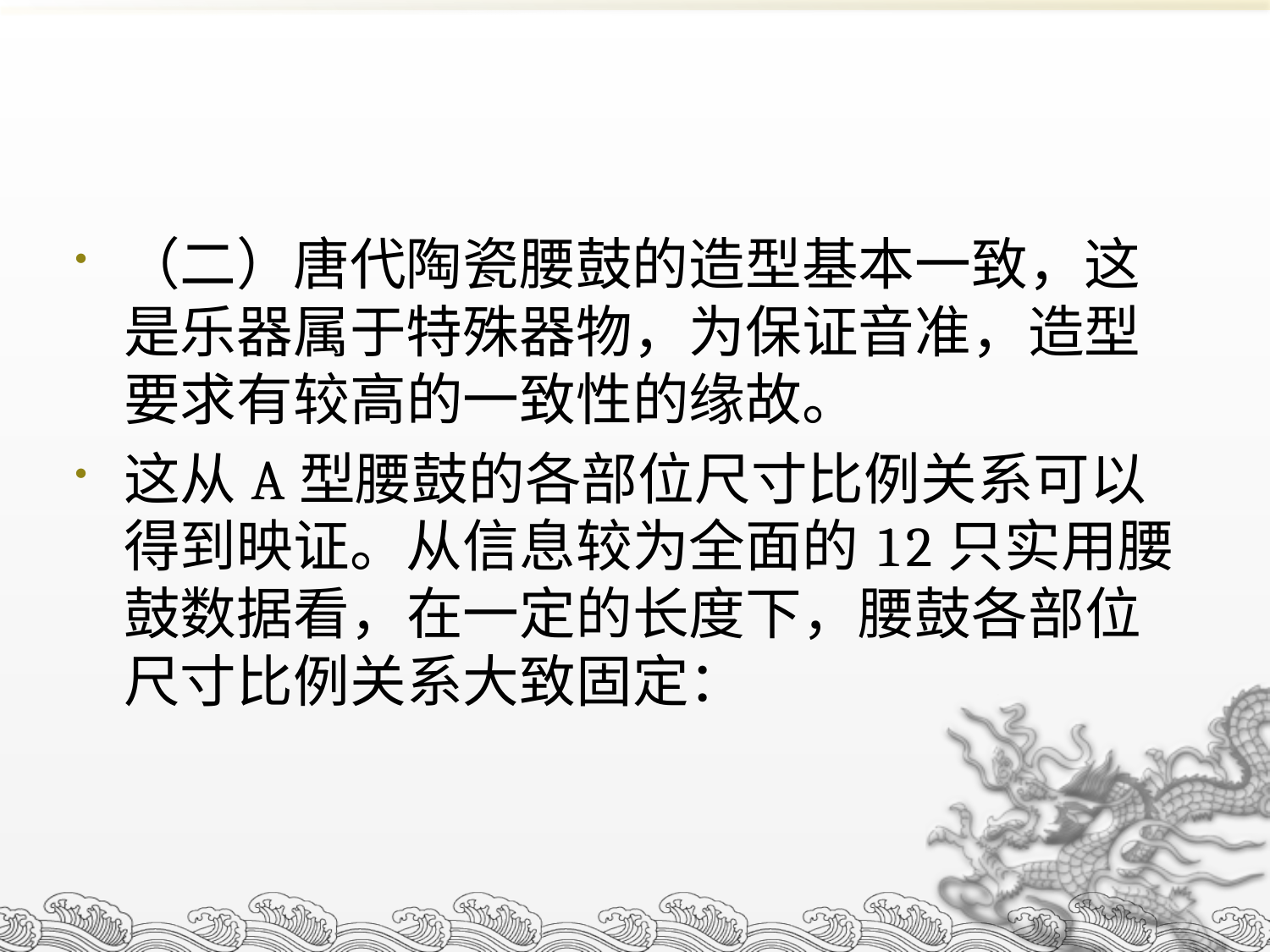

#
（二）唐代陶瓷腰鼓的造型基本一致，这是乐器属于特殊器物，为保证音准，造型要求有较高的一致性的缘故。
这从A型腰鼓的各部位尺寸比例关系可以得到映证。从信息较为全面的12只实用腰鼓数据看，在一定的长度下，腰鼓各部位尺寸比例关系大致固定：